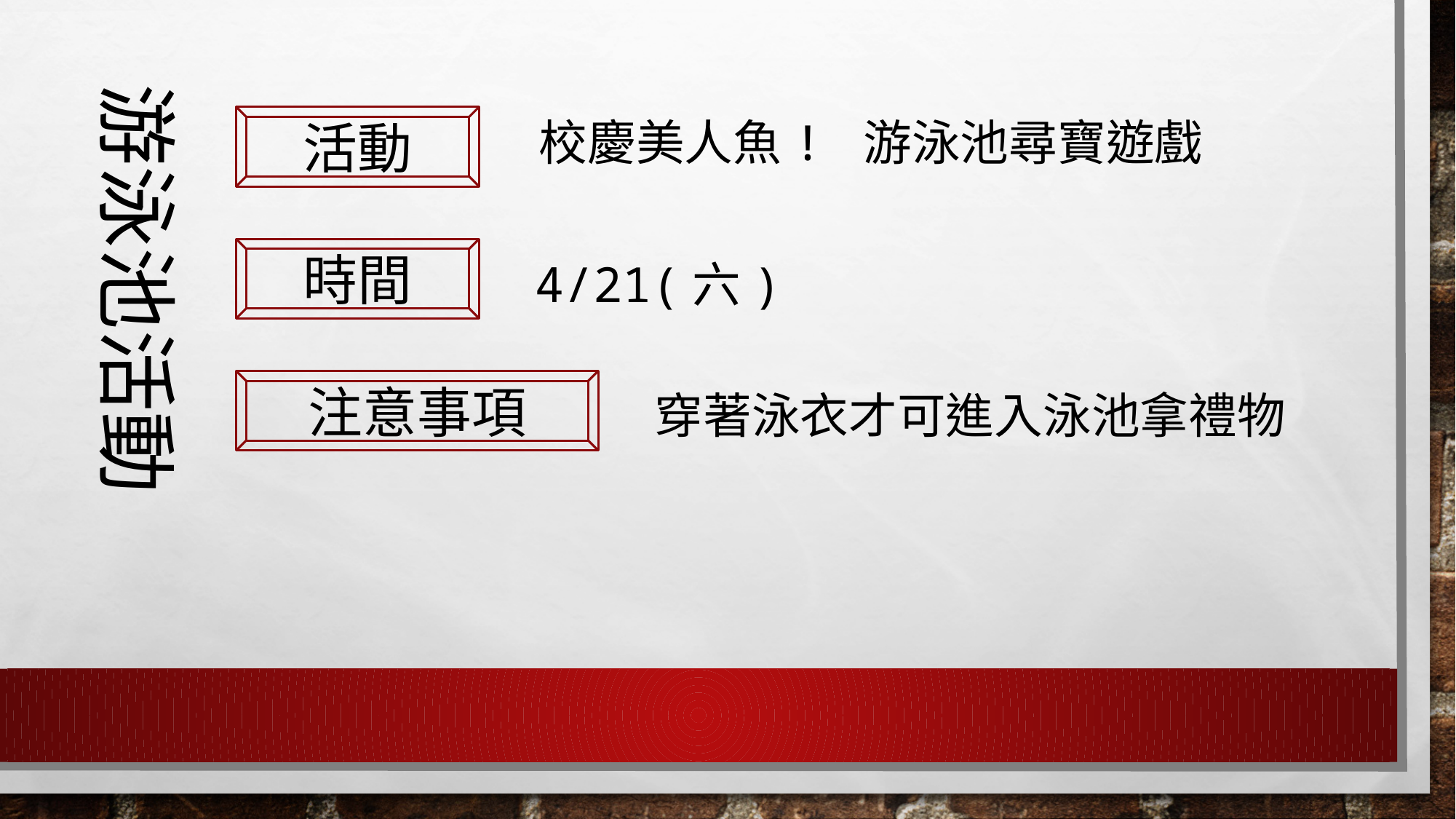

游泳池活動
活動
校慶美人魚! 游泳池尋寶遊戲

時間
4/21(六)
注意事項
穿著泳衣才可進入泳池拿禮物